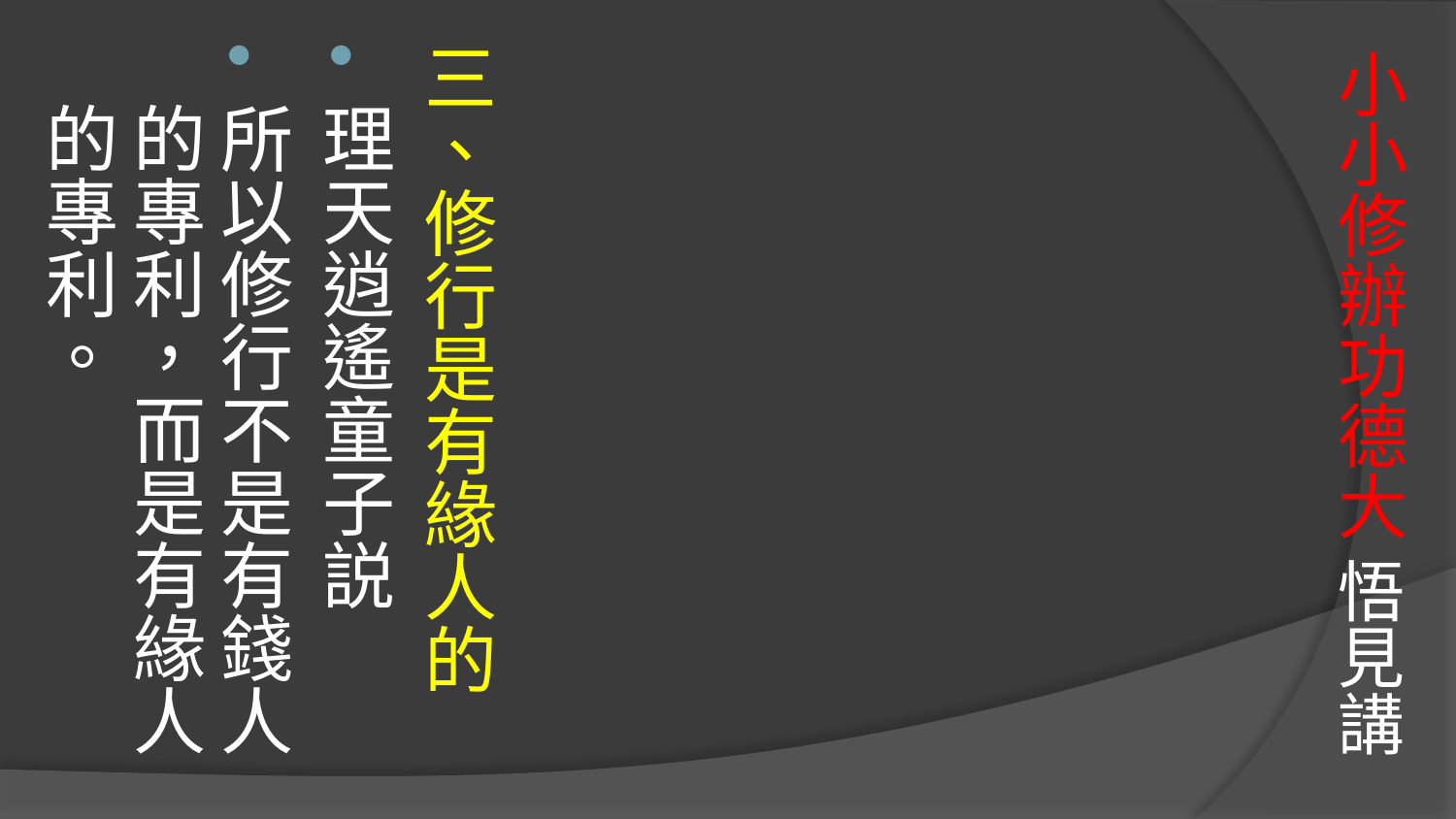

# 小小修辦功德大 悟見講
三、修行是有緣人的
理天逍遙童子説
所以修行不是有錢人的專利，而是有緣人的專利。